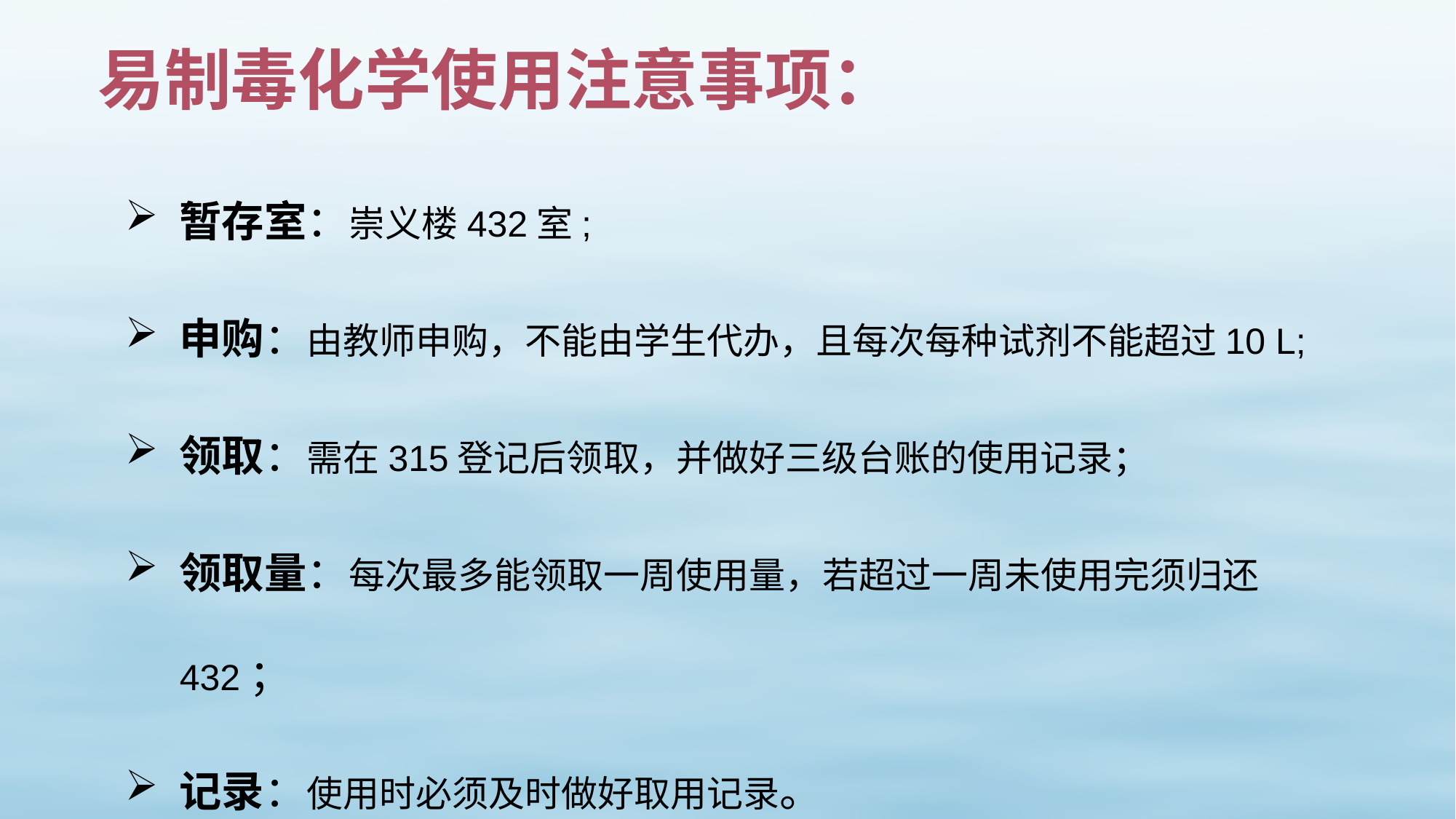

# 易制毒化学使用注意事项：
暂存室：崇义楼432室;
申购：由教师申购，不能由学生代办，且每次每种试剂不能超过10 L;
领取：需在315登记后领取，并做好三级台账的使用记录；
领取量：每次最多能领取一周使用量，若超过一周未使用完须归还432；
记录：使用时必须及时做好取用记录。